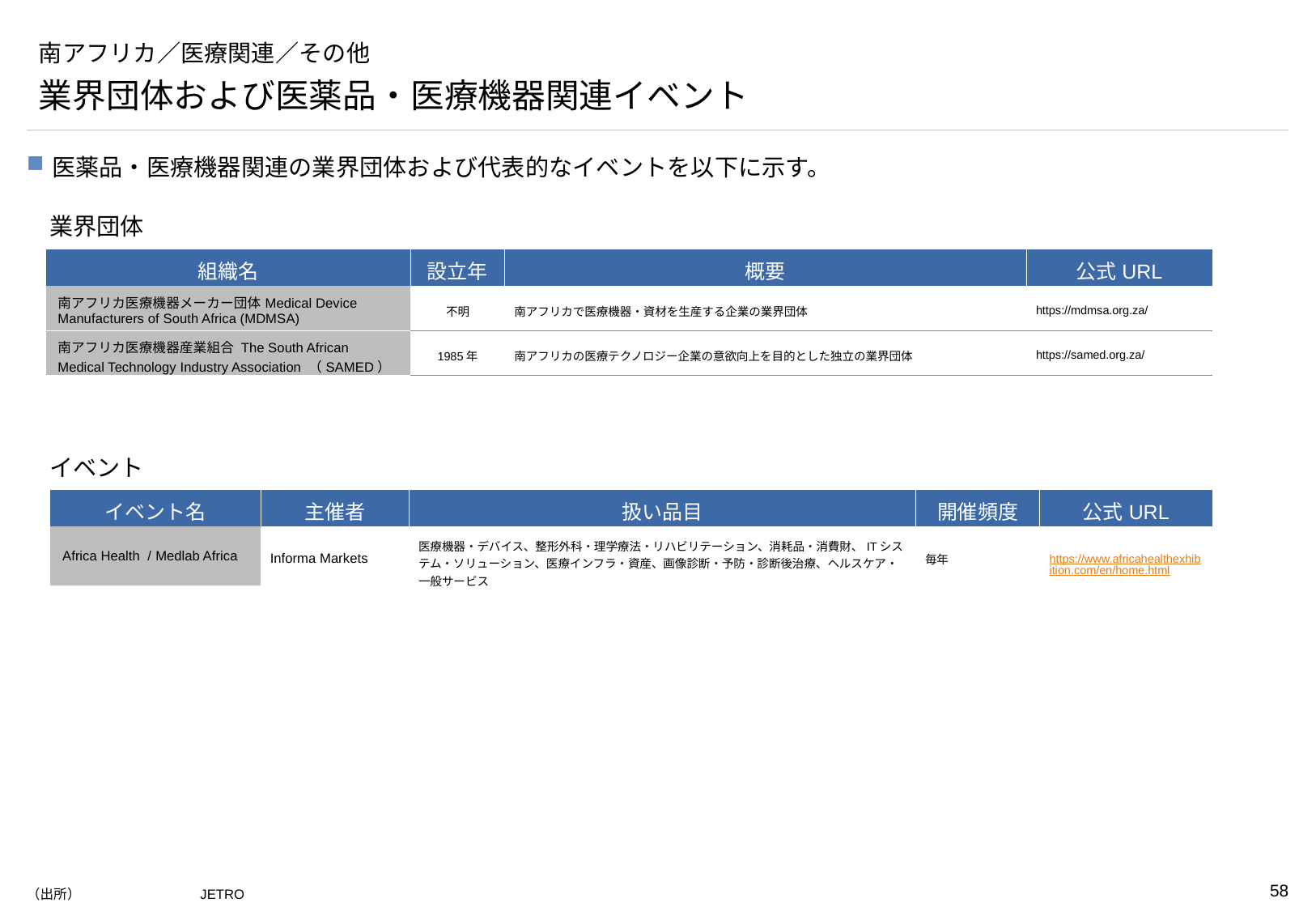

# 南アフリカ／医療関連／その他
業界団体および医薬品・医療機器関連イベント
医薬品・医療機器関連の業界団体および代表的なイベントを以下に示す。
業界団体
| 組織名 | 設立年 | 概要 | 公式URL |
| --- | --- | --- | --- |
| 南アフリカ医療機器メーカー団体Medical Device Manufacturers of South Africa (MDMSA) | 不明 | 南アフリカで医療機器・資材を生産する企業の業界団体 | https://mdmsa.org.za/ |
| 南アフリカ医療機器産業組合 The South African Medical Technology Industry Association （SAMED） | 1985年 | 南アフリカの医療テクノロジー企業の意欲向上を目的とした独立の業界団体 | https://samed.org.za/ |
イベント
| イベント名 | 主催者 | 扱い品目 | 開催頻度 | 公式URL |
| --- | --- | --- | --- | --- |
| Africa Health / Medlab Africa | Informa Markets | 医療機器・デバイス、整形外科・理学療法・リハビリテーション、消耗品・消費財、ITシステム・ソリューション、医療インフラ・資産、画像診断・予防・診断後治療、ヘルスケア・一般サービス | 毎年 | https://www.africahealthexhibition.com/en/home.html |
（出所）	 JETRO